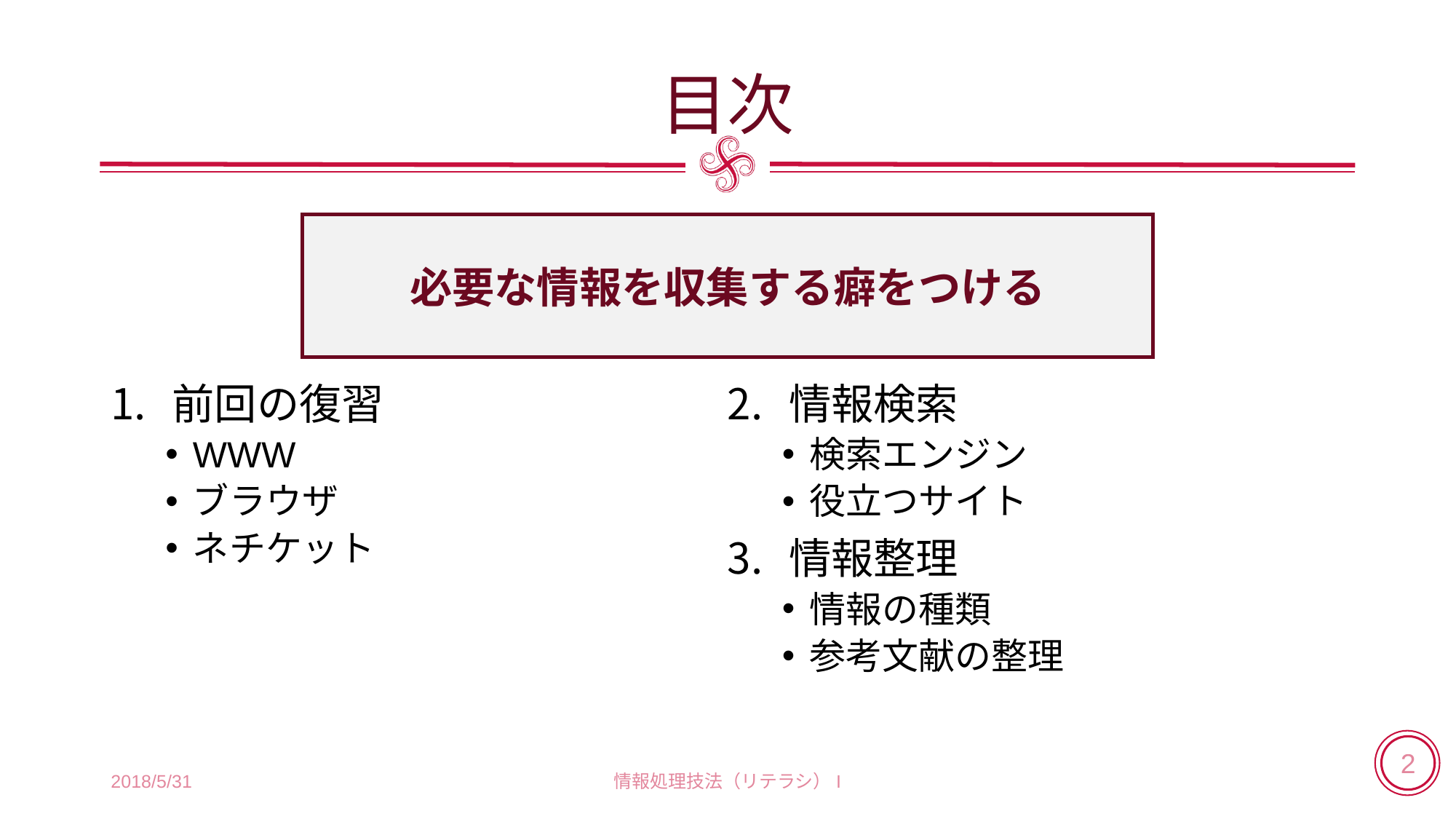

# 目次
必要な情報を収集する癖をつける
前回の復習
WWW
ブラウザ
ネチケット

情報検索
検索エンジン
役立つサイト
情報整理
情報の種類
参考文献の整理
2018/5/31
情報処理技法（リテラシ）I